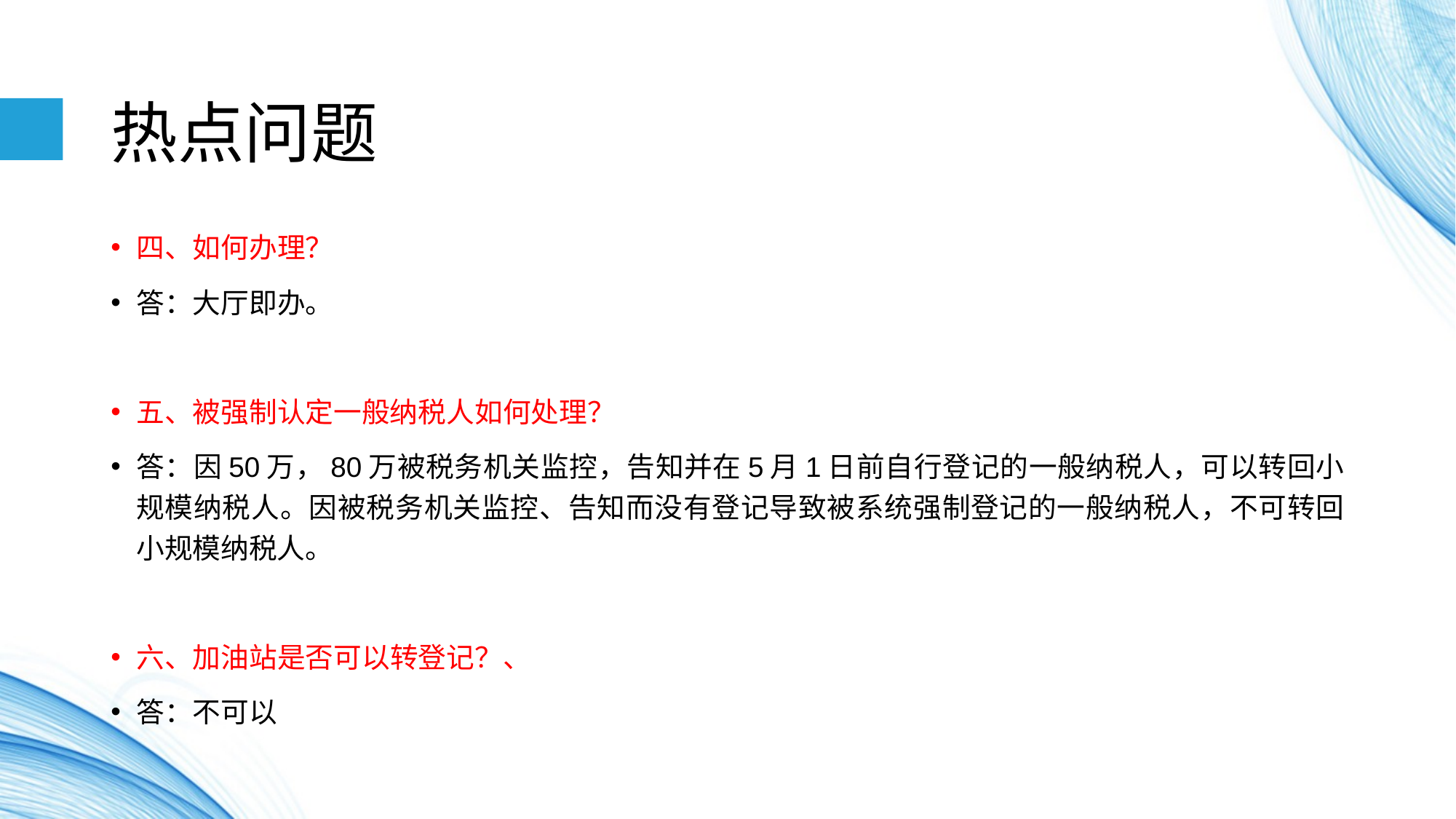

# 热点问题
四、如何办理？
答：大厅即办。

五、被强制认定一般纳税人如何处理？
答：因50万，80万被税务机关监控，告知并在5月1日前自行登记的一般纳税人，可以转回小规模纳税人。因被税务机关监控、告知而没有登记导致被系统强制登记的一般纳税人，不可转回小规模纳税人。

六、加油站是否可以转登记？、
答：不可以